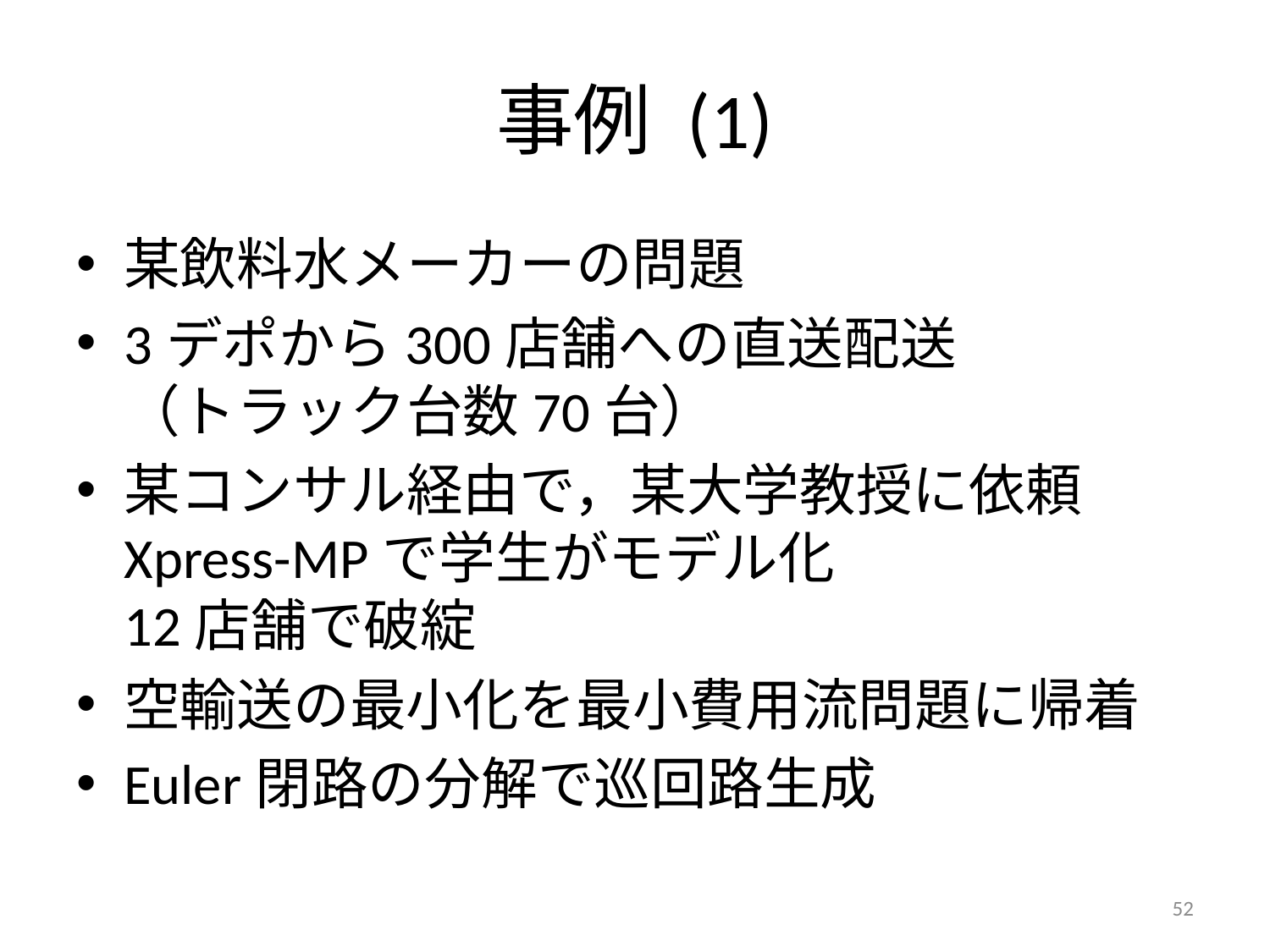

# 事例 (1)
某飲料水メーカーの問題
3デポから300店舗への直送配送
（トラック台数70台）
某コンサル経由で，某大学教授に依頼
Xpress-MPで学生がモデル化
12店舗で破綻
空輸送の最小化を最小費用流問題に帰着
Euler閉路の分解で巡回路生成

52